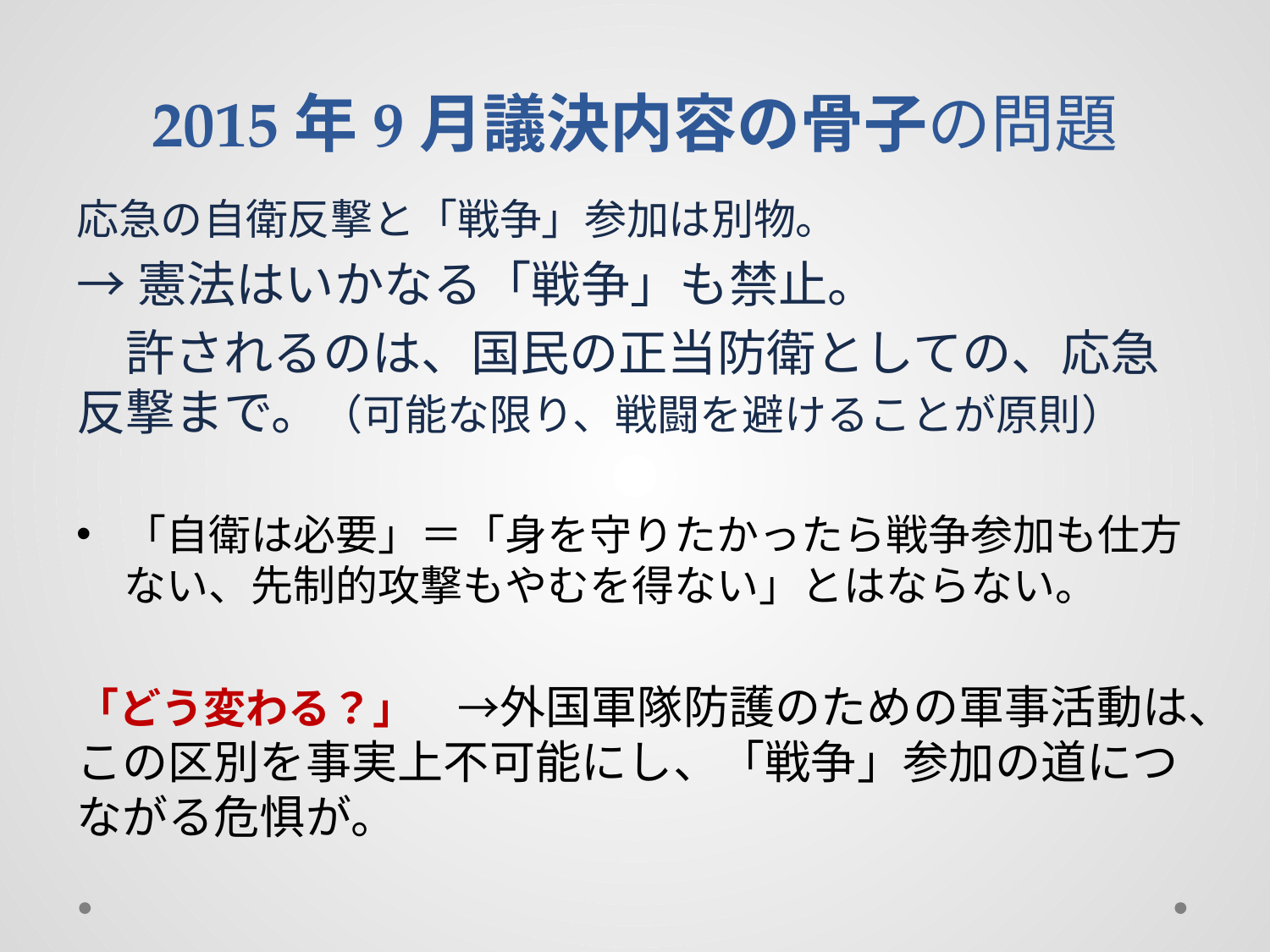

# 2015年9月議決内容の骨子の問題
応急の自衛反撃と「戦争」参加は別物。
→憲法はいかなる「戦争」も禁止。
　許されるのは、国民の正当防衛としての、応急反撃まで。（可能な限り、戦闘を避けることが原則）

「自衛は必要」＝「身を守りたかったら戦争参加も仕方ない、先制的攻撃もやむを得ない」とはならない。

「どう変わる？」　→外国軍隊防護のための軍事活動は、この区別を事実上不可能にし、「戦争」参加の道につながる危惧が。